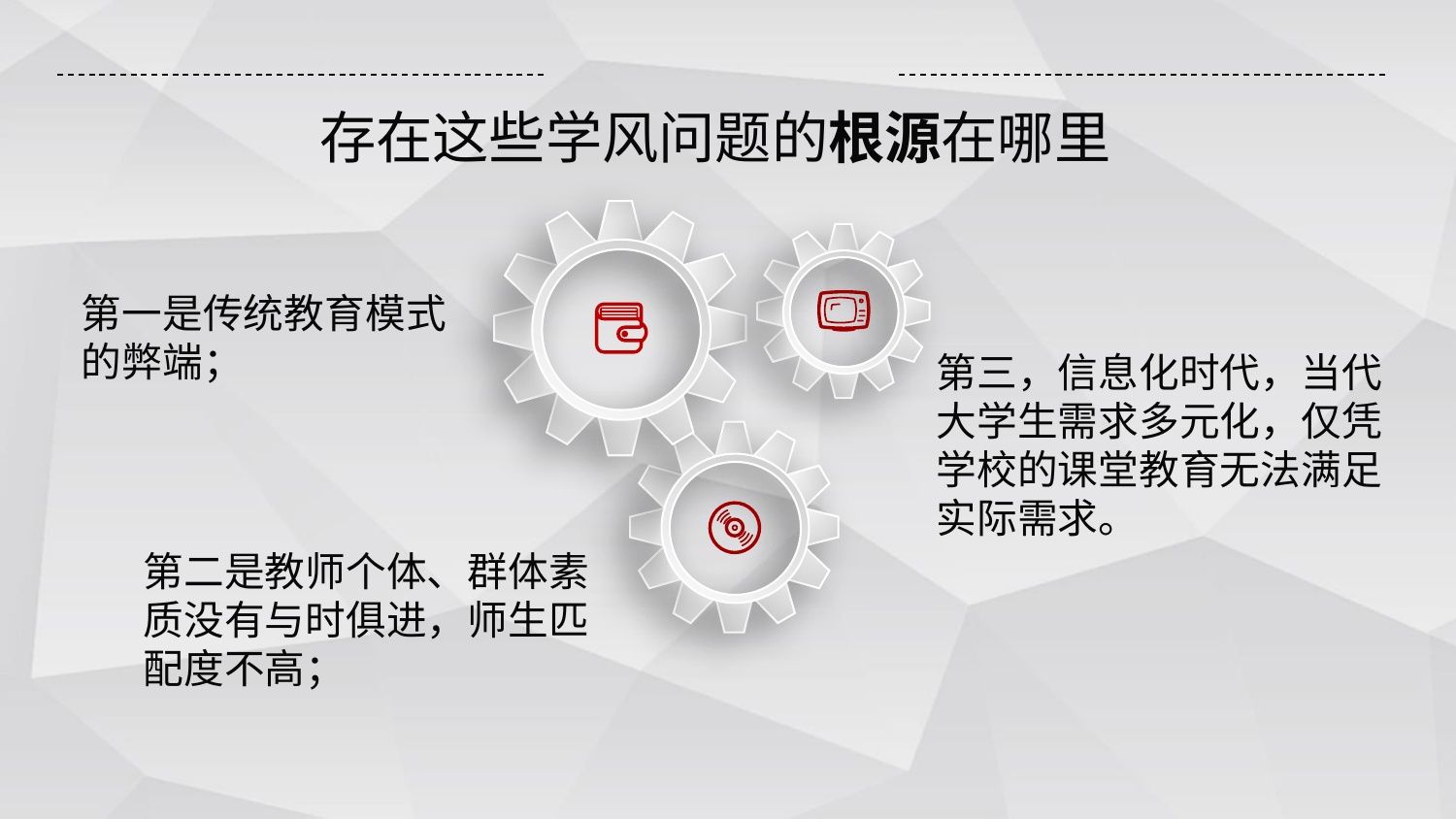

存在这些学风问题的根源在哪里

第一是传统教育模式的弊端；
第三，信息化时代，当代大学生需求多元化，仅凭学校的课堂教育无法满足实际需求。

第二是教师个体、群体素质没有与时俱进，师生匹配度不高；